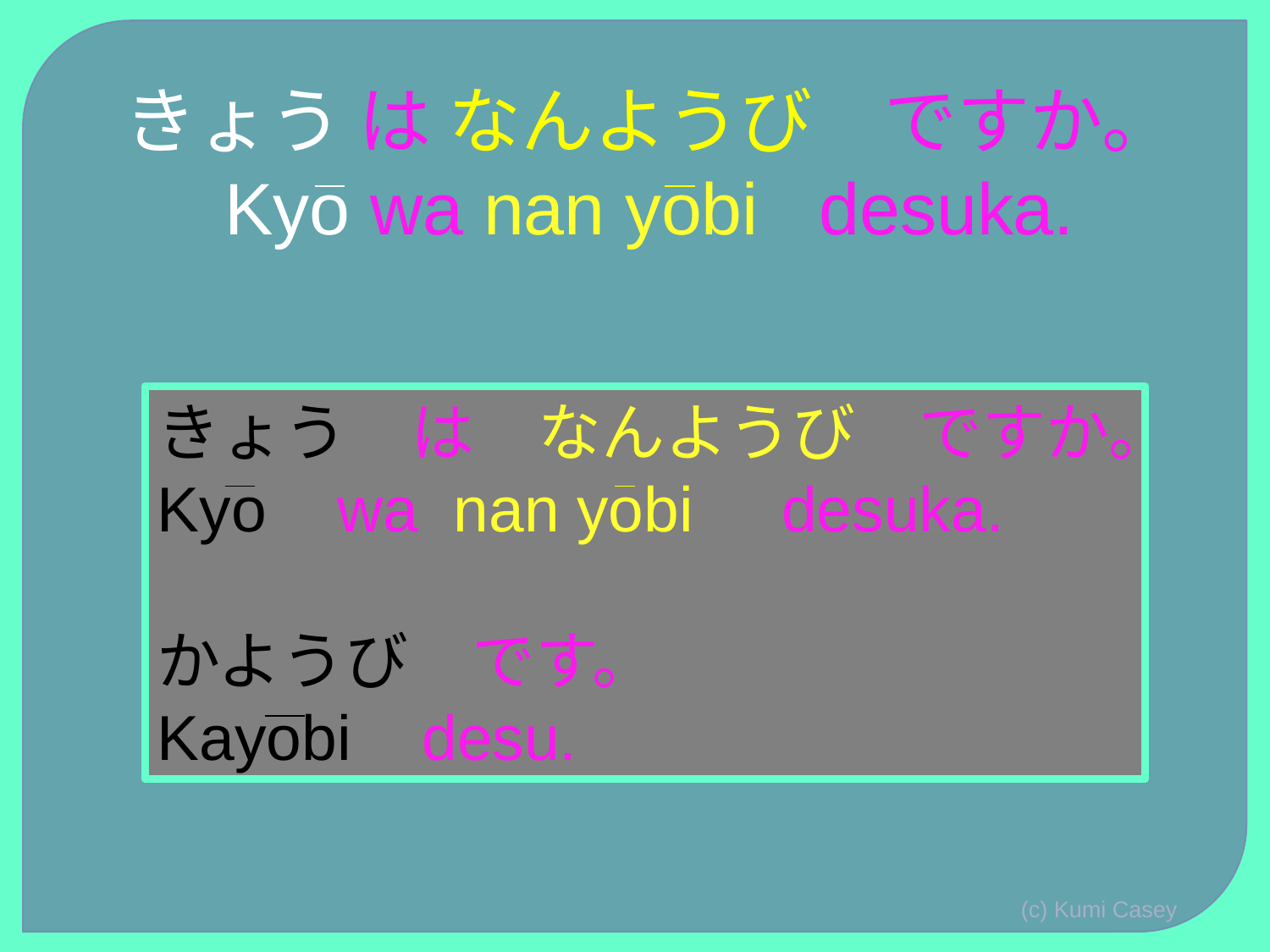

# きょう は なんようび　ですか。 Kyo wa nan yobi   desuka.
きょう　は　なんようび　ですか。
Kyo    wa  nan yobi     desuka.

かようび　です。
Kayobi    desu.
(c) Kumi Casey